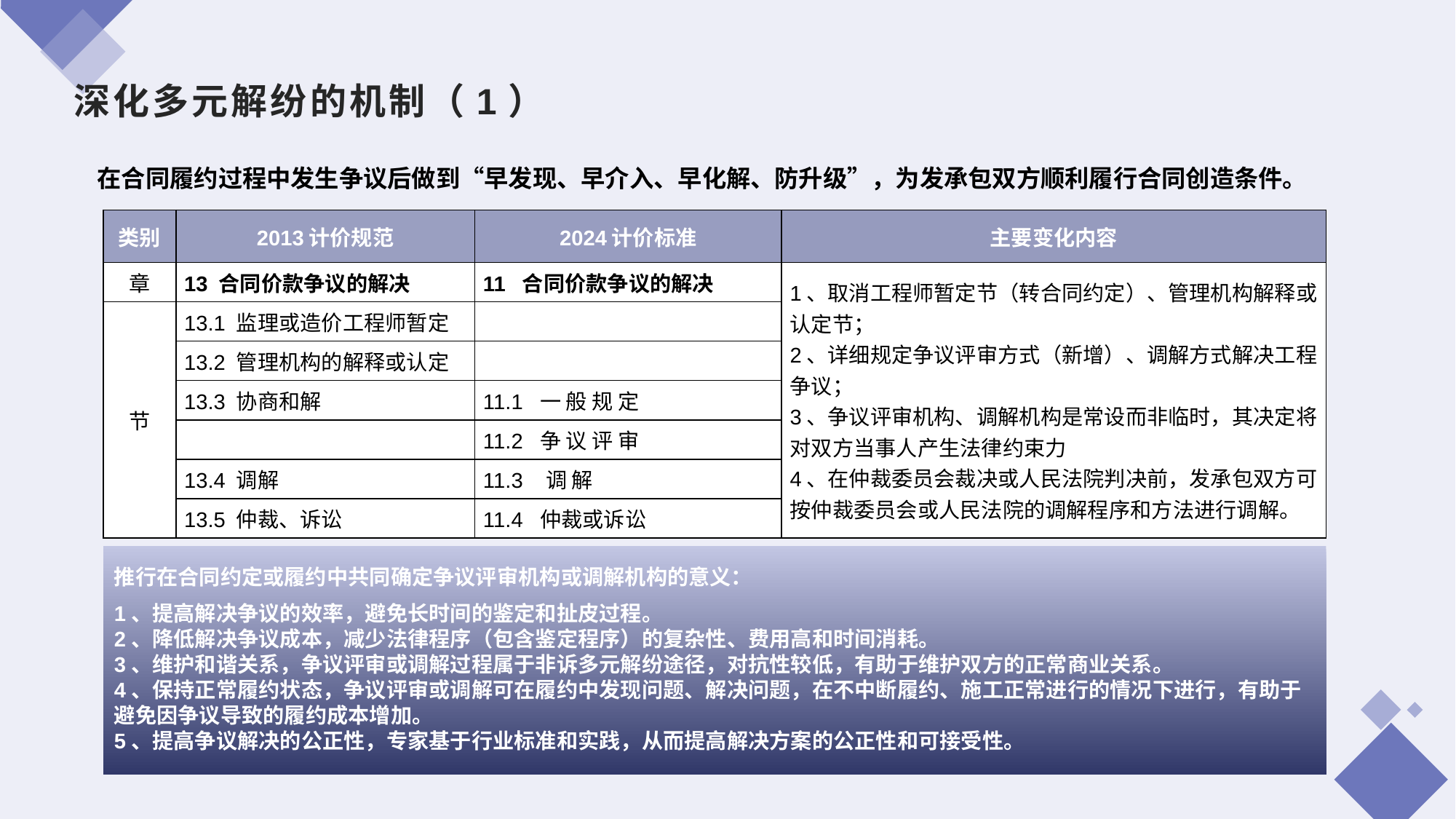

深化多元解纷的机制（1）
在合同履约过程中发生争议后做到“早发现、早介入、早化解、防升级”，为发承包双方顺利履行合同创造条件。
| 类别 | 2013计价规范 | 2024计价标准 | 主要变化内容 |
| --- | --- | --- | --- |
| 章 | 13 合同价款争议的解决 | 11  合同价款争议的解决 | 1、取消工程师暂定节（转合同约定）、管理机构解释或认定节； 2、详细规定争议评审方式（新增）、调解方式解决工程争议； 3、争议评审机构、调解机构是常设而非临时，其决定将对双方当事人产生法律约束力 4、在仲裁委员会裁决或人民法院判决前，发承包双方可按仲裁委员会或人民法院的调解程序和方法进行调解。 |
| 节 | 13.1 监理或造价工程师暂定 |  |  |
|  | 13.2 管理机构的解释或认定 |  |  |
|  | 13.3 协商和解 | 11.1  一 般 规 定 |  |
|  |  | 11.2  争 议 评 审 |  |
|  | 13.4 调解 | 11.3  调 解 |  |
|  | 13.5 仲裁、诉讼 | 11.4  仲裁或诉讼 |  |
推行在合同约定或履约中共同确定争议评审机构或调解机构的意义：

1、提高解决争议的效率，避免长时间的鉴定和扯皮过程。
2、降低解决争议成本，减少法律程序（包含鉴定程序）的复杂性、费用高和时间消耗。
3、维护和谐关系，争议评审或调解过程属于非诉多元解纷途径，对抗性较低，有助于维护双方的正常商业关系。
4、保持正常履约状态，争议评审或调解可在履约中发现问题、解决问题，在不中断履约、施工正常进行的情况下进行，有助于避免因争议导致的履约成本增加。
5、提高争议解决的公正性，专家基于行业标准和实践，从而提高解决方案的公正性和可接受性。